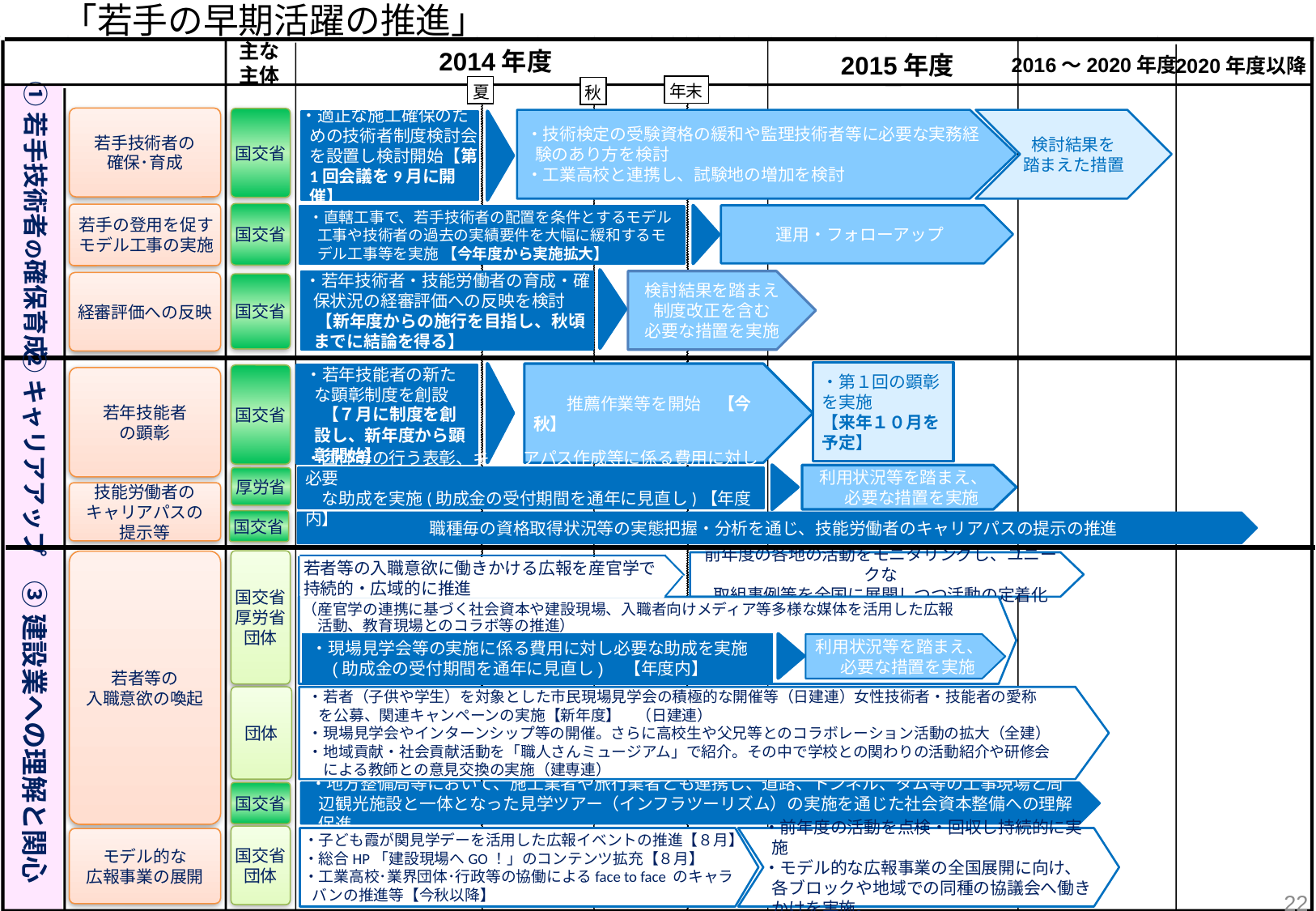

「若手の早期活躍の推進」

①若手技術者の確保育成

2014年度
2015年度
2016～2020年度
2020年度以降

年末

夏

秋

主な
主体

若手技術者の
確保･育成
国交省
・技術検定の受験資格の緩和や監理技術者等に必要な実務経験のあり方を検討
・工業高校と連携し、試験地の増加を検討
検討結果を
踏まえた措置
・適正な施工確保のための技術者制度検討会を設置し検討開始【第1回会議を9月に開催】

国交省
若手の登用を促す
モデル工事の実施
運用・フォローアップ
・直轄工事で、若手技術者の配置を条件とするモデル工事や技術者の過去の実績要件を大幅に緩和するモデル工事等を実施 【今年度から実施拡大】

検討結果を踏まえ
制度改正を含む
必要な措置を実施
・若年技術者・技能労働者の育成・確保状況の経審評価への反映を検討
  【新年度からの施行を目指し、秋頃までに結論を得る】
経審評価への反映
国交省

②キャリアアップ
・第１回の顕彰を実施
【来年１０月を予定】
　　推薦作業等を開始　【今秋】
・若年技能者の新たな顕彰制度を創設
　【７月に制度を創設し、新年度から顕彰開始】
国交省
若年技能者
の顕彰

利用状況等を踏まえ、
　必要な措置を実施
厚労省
・団体等の行う表彰、キャリアパス作成等に係る費用に対し必要
　な助成を実施(助成金の受付期間を通年に見直し)【年度内】

技能労働者の
キャリアパスの
提示等
国交省
職種毎の資格取得状況等の実態把握・分析を通じ、技能労働者のキャリアパスの提示の推進
③建設業への理解と関心
国交省
厚労省
団体
若者等の
入職意欲の喚起
前年度の各地の活動をモニタリングし、ユニークな
取組事例等を全国に展開しつつ活動の定着化
若者等の入職意欲に働きかける広報を産官学で
持続的・広域的に推進
（産官学の連携に基づく社会資本や建設現場、入職者向けメディア等多様な媒体を活用した広報
　活動、教育現場とのコラボ等の推進）
・現場見学会等の実施に係る費用に対し必要な助成を実施
　(助成金の受付期間を通年に見直し)　【年度内】
利用状況等を踏まえ、
　必要な措置を実施

団体
・若者（子供や学生）を対象とした市民現場見学会の積極的な開催等（日建連）女性技術者・技能者の愛称
  を公募、関連キャンペーンの実施【新年度】　（日建連）
・現場見学会やインターンシップ等の開催。さらに高校生や父兄等とのコラボレーション活動の拡大（全建）
・地域貢献・社会貢献活動を「職人さんミュージアム」で紹介。その中で学校との関わりの活動紹介や研修会
　による教師との意見交換の実施（建専連）
国交省
・地方整備局等において、施工業者や旅行業者とも連携し、道路、トンネル、ダム等の工事現場と周辺観光施設と一体となった見学ツアー（インフラツーリズム）の実施を通じた社会資本整備への理解促進
国交省
団体
・子ども霞が関見学デーを活用した広報イベントの推進【８月】
・総合HP「建設現場へGO！」のコンテンツ拡充【８月】
・工業高校･業界団体･行政等の協働によるface to face のキャラバンの推進等【今秋以降】
・前年度の活動を点検・回収し持続的に実施
・モデル的な広報事業の全国展開に向け、各ブロックや地域での同種の協議会へ働きかけを実施。
モデル的な
広報事業の展開
22